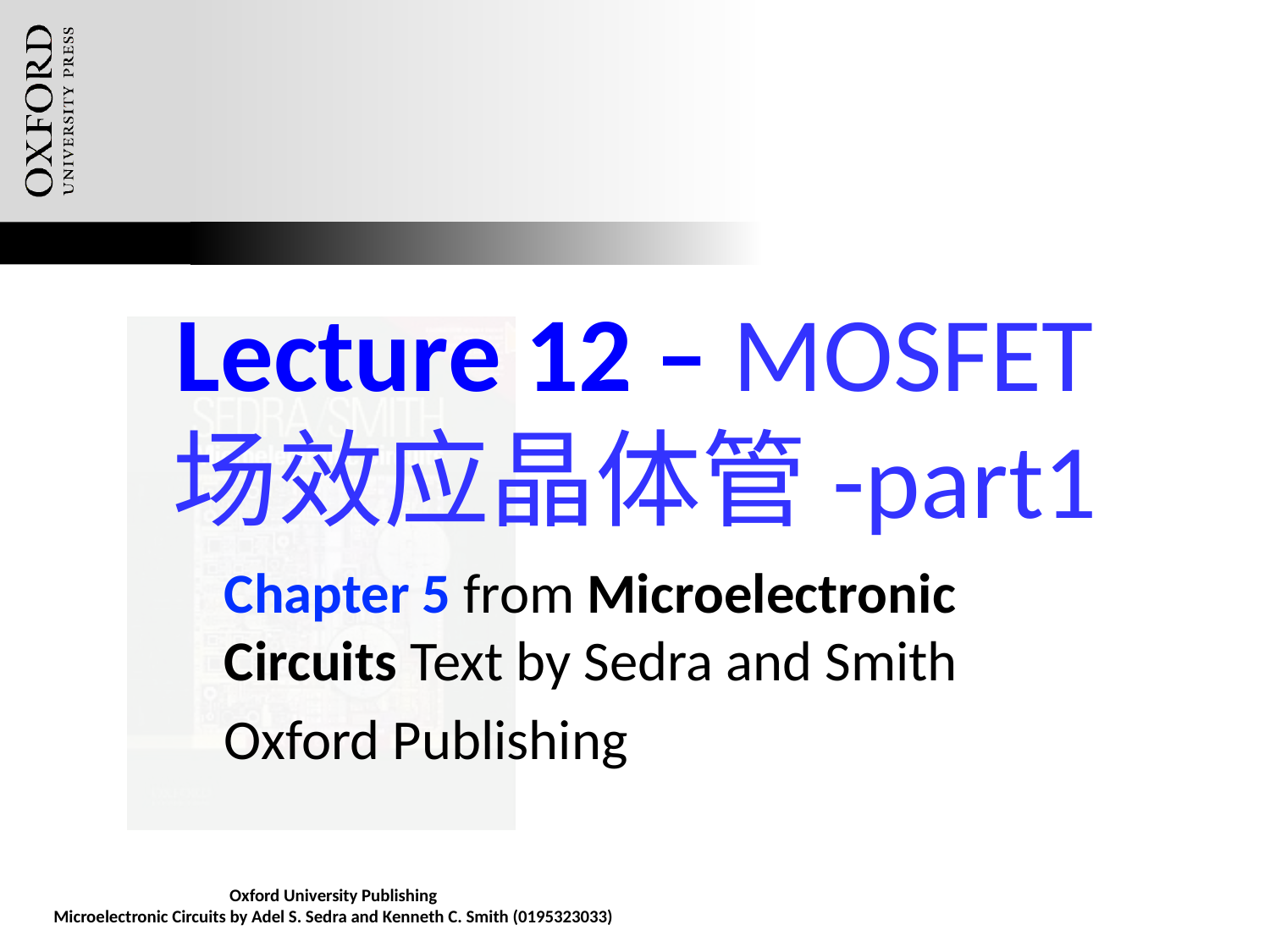

# Lecture 12 – MOSFET 场效应晶体管-part1
Chapter 5 from Microelectronic Circuits Text by Sedra and Smith
Oxford Publishing

Oxford University Publishing
Microelectronic Circuits by Adel S. Sedra and Kenneth C. Smith (0195323033)